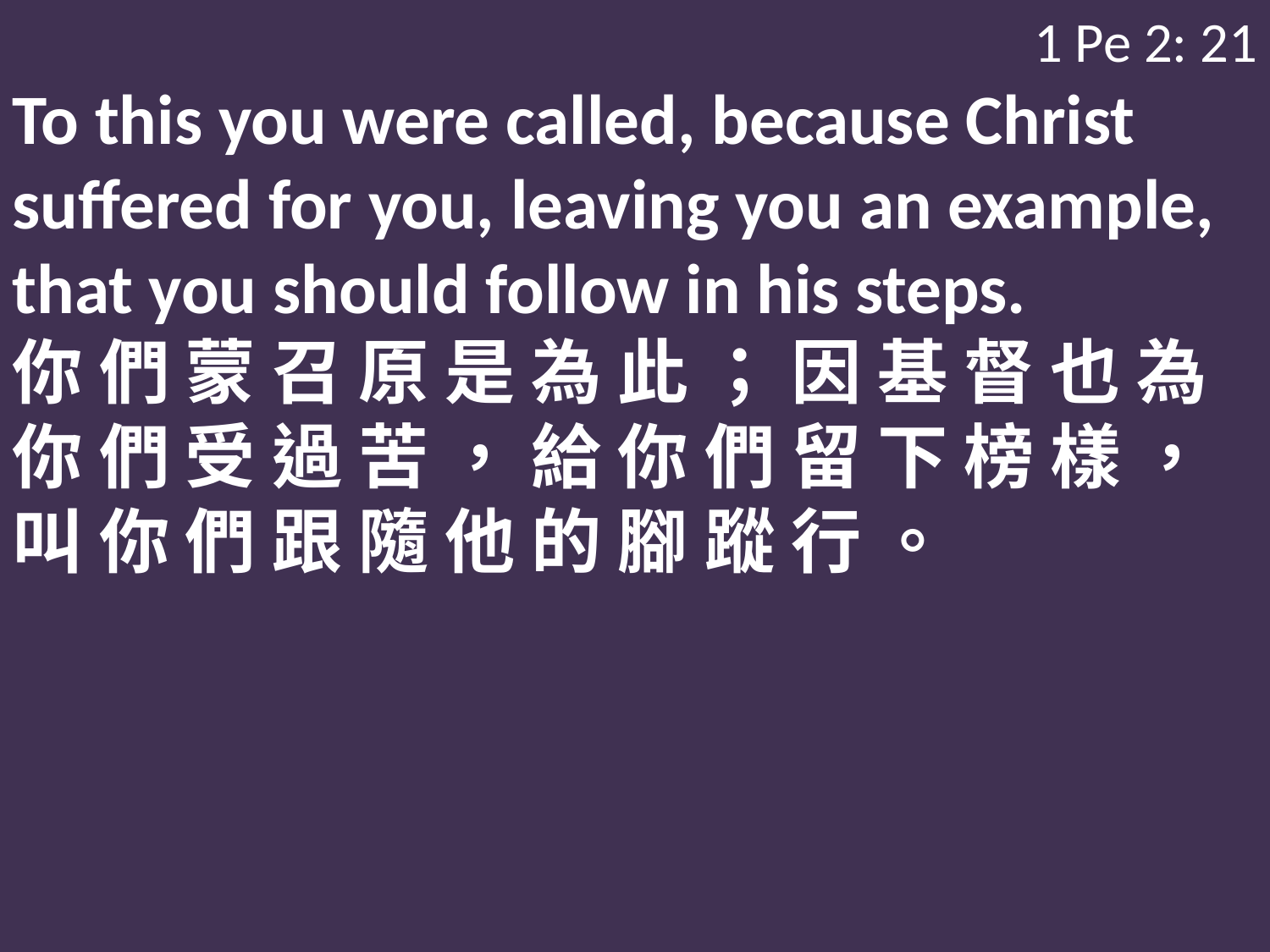

1 Pe 2: 21
To this you were called, because Christ suffered for you, leaving you an example, that you should follow in his steps.
你 們 蒙 召 原 是 為 此 ； 因 基 督 也 為 你 們 受 過 苦 ， 給 你 們 留 下 榜 樣 ， 叫 你 們 跟 隨 他 的 腳 蹤 行 。